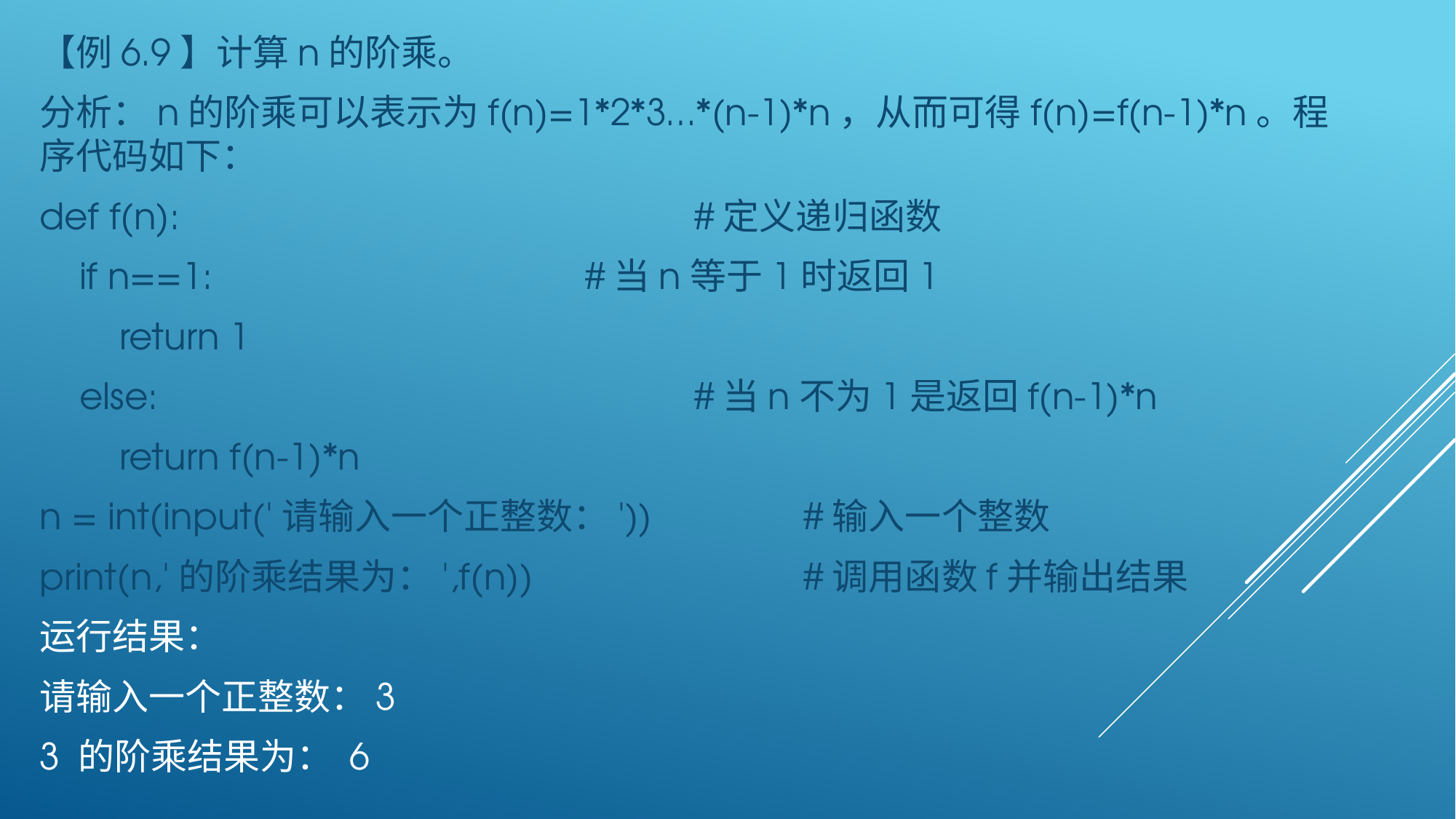

【例6.9】计算n的阶乘。
分析：n的阶乘可以表示为f(n)=1*2*3…*(n-1)*n，从而可得f(n)=f(n-1)*n。程序代码如下：
def f(n):					#定义递归函数
    if n==1:				#当n等于1时返回1
        return 1
    else:					#当n不为1是返回f(n-1)*n
        return f(n-1)*n
n = int(input('请输入一个正整数：'))		#输入一个整数
print(n,'的阶乘结果为：',f(n))			#调用函数f并输出结果
运行结果：
请输入一个正整数：3
3 的阶乘结果为： 6